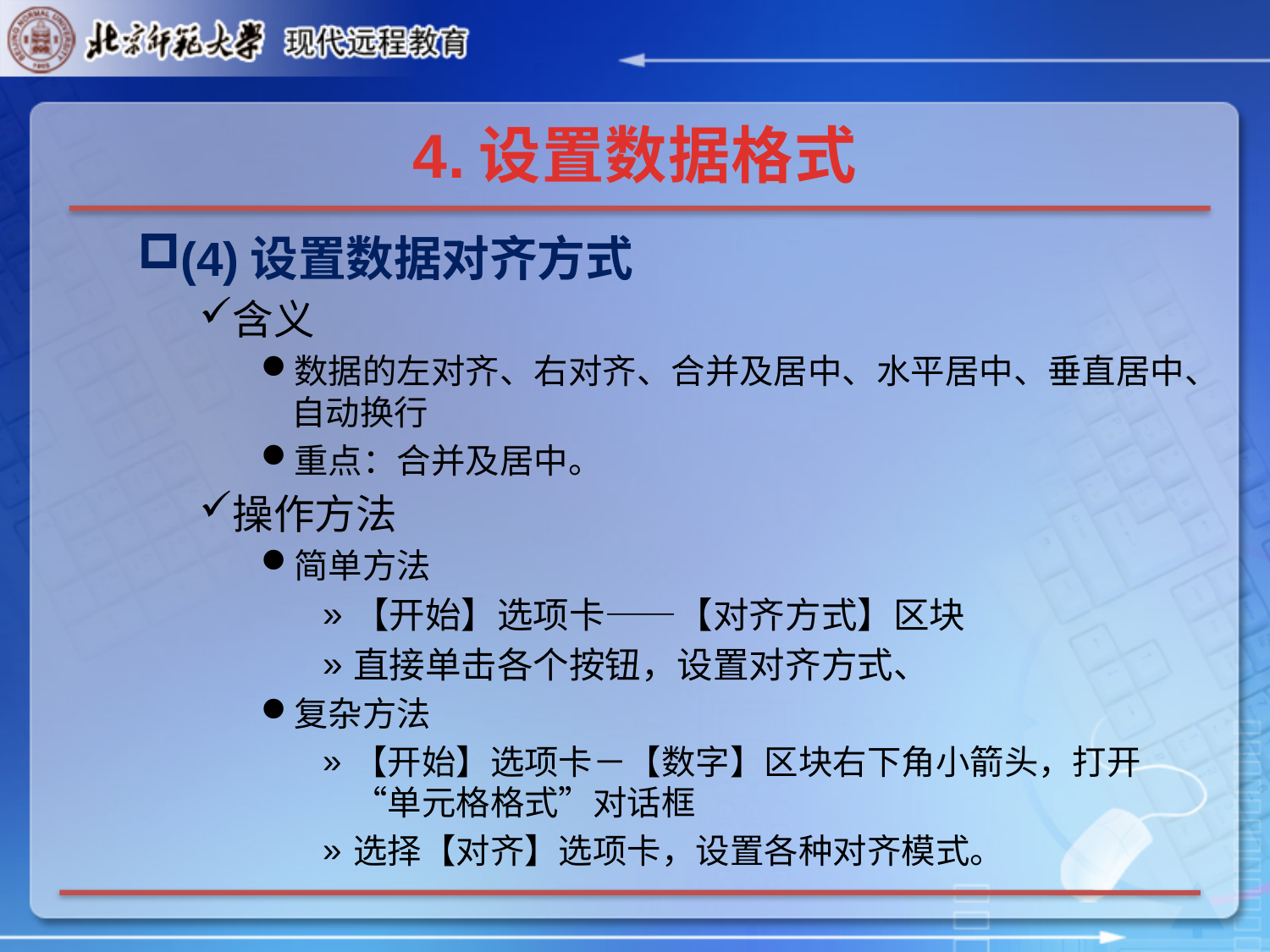

# 4.设置数据格式
(4)设置数据对齐方式
含义
数据的左对齐、右对齐、合并及居中、水平居中、垂直居中、自动换行
重点：合并及居中。
操作方法
简单方法
【开始】选项卡——【对齐方式】区块
直接单击各个按钮，设置对齐方式、
复杂方法
【开始】选项卡－【数字】区块右下角小箭头，打开“单元格格式”对话框
选择【对齐】选项卡，设置各种对齐模式。